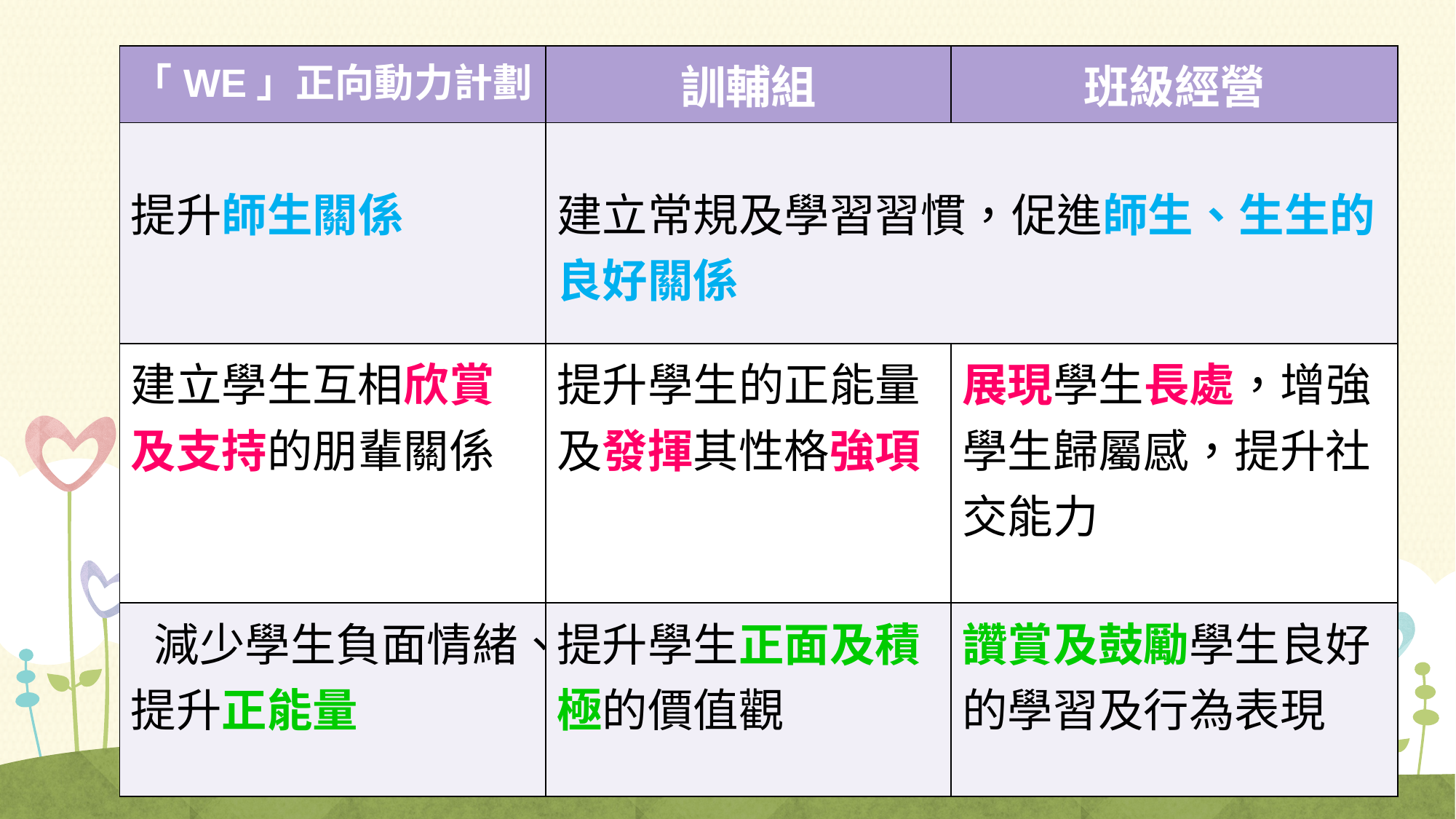

#
| 「WE」正向動力計劃 | 訓輔組 | 班級經營 |
| --- | --- | --- |
| 提升師生關係 | 建立常規及學習習慣，促進師生、生生的良好關係 |  |
| 建立學生互相欣賞及支持的朋輩關係 | 提升學生的正能量及發揮其性格強項 | 展現學生長處，增強學生歸屬感，提升社交能力 |
| 減少學生負面情緒、提升正能量 | 提升學生正面及積極的價值觀 | 讚賞及鼓勵學生良好的學習及行為表現 |